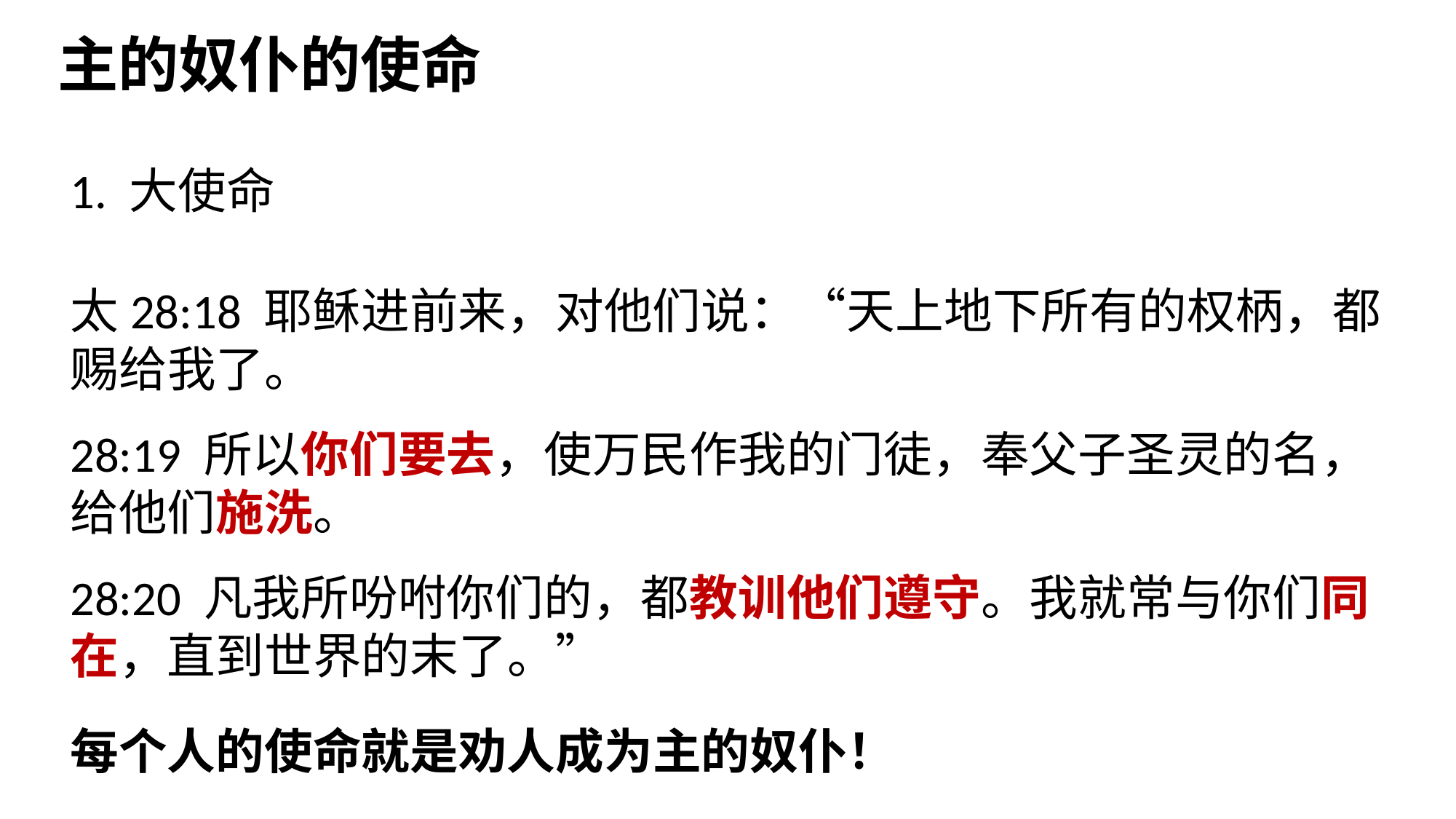

主的奴仆的使命
1. 大使命
太28:18 耶稣进前来，对他们说：“天上地下所有的权柄，都赐给我了。
28:19 所以你们要去，使万民作我的门徒，奉父子圣灵的名，给他们施洗。
28:20 凡我所吩咐你们的，都教训他们遵守。我就常与你们同在，直到世界的末了。”
每个人的使命就是劝人成为主的奴仆！